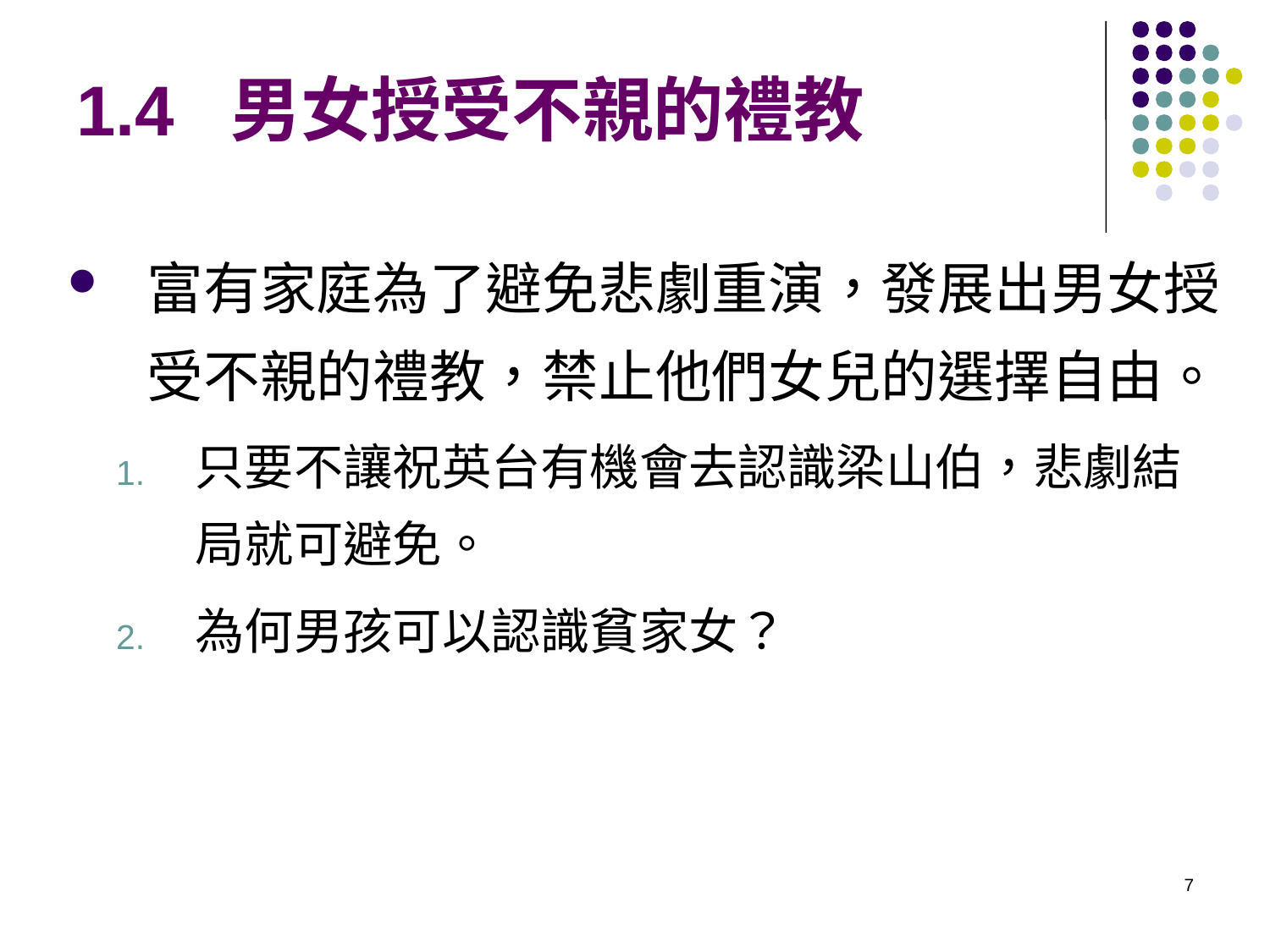

# 1.4  男女授受不親的禮教
富有家庭為了避免悲劇重演，發展出男女授受不親的禮教，禁止他們女兒的選擇自由。
只要不讓祝英台有機會去認識梁山伯，悲劇結局就可避免。
為何男孩可以認識貧家女？
7